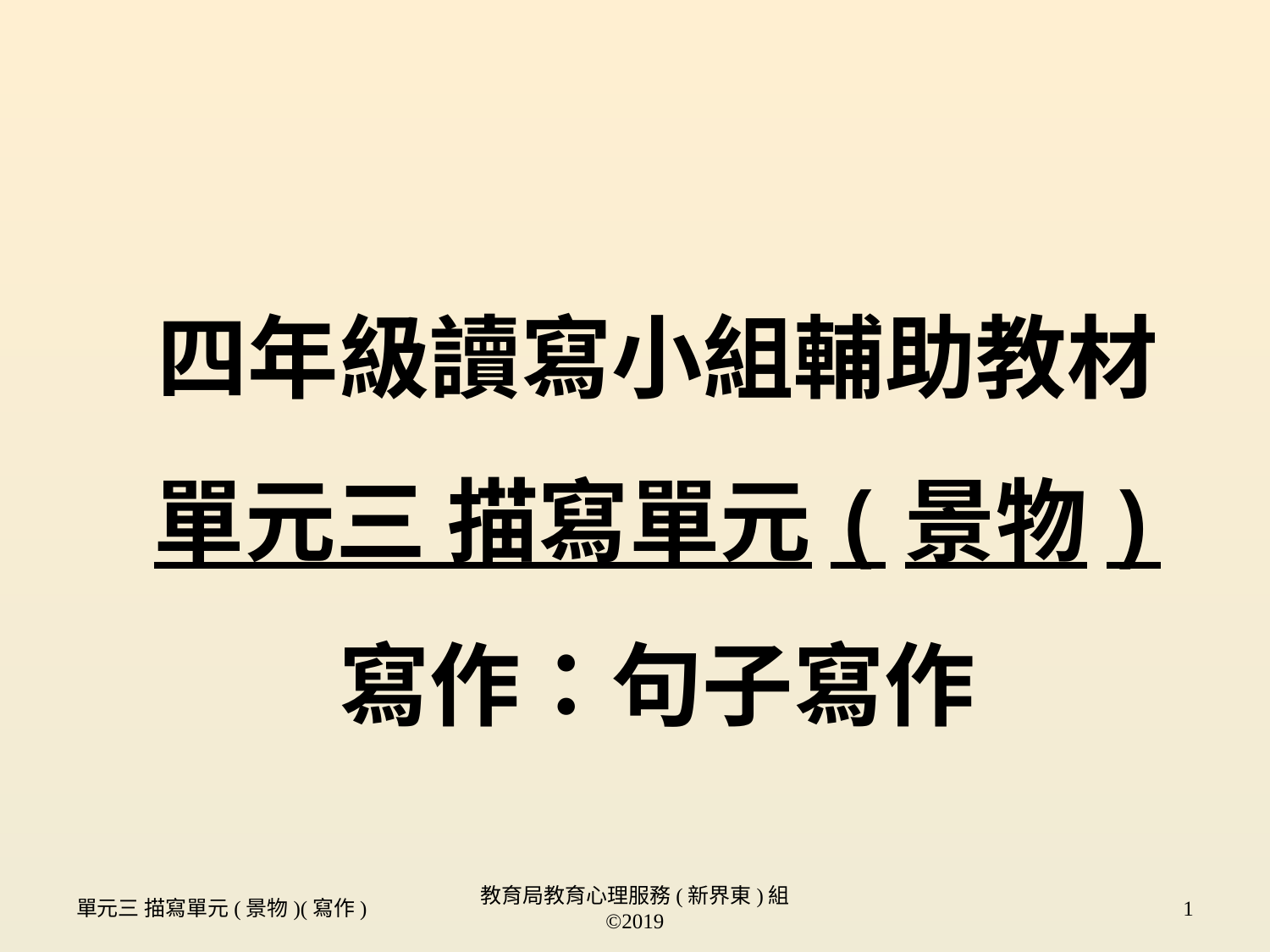

四年級讀寫小組輔助教材
單元三 描寫單元(景物)
寫作：句子寫作
單元三 描寫單元(景物)(寫作)
教育局教育心理服務(新界東)組 ©2019
1